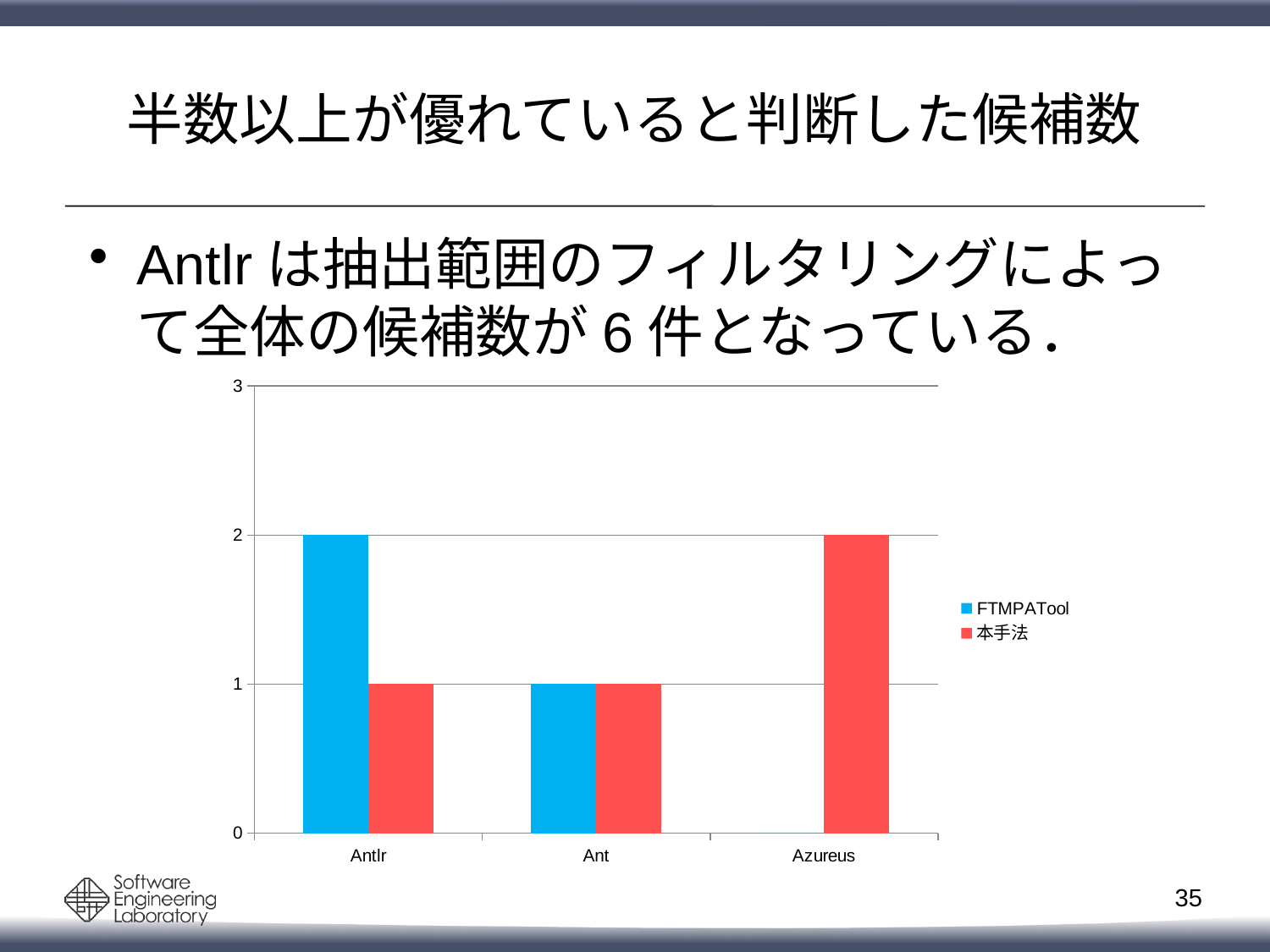

# 半数以上が優れていると判断した候補数
Antlrは抽出範囲のフィルタリングによって全体の候補数が6件となっている．

### Chart

| Category | FTMPATool | 本手法 |
|---|---|---|
| Antlr | 2.0 | 1.0 |
| Ant | 1.0 | 1.0 |
| Azureus | 0.0 | 2.0 |
35